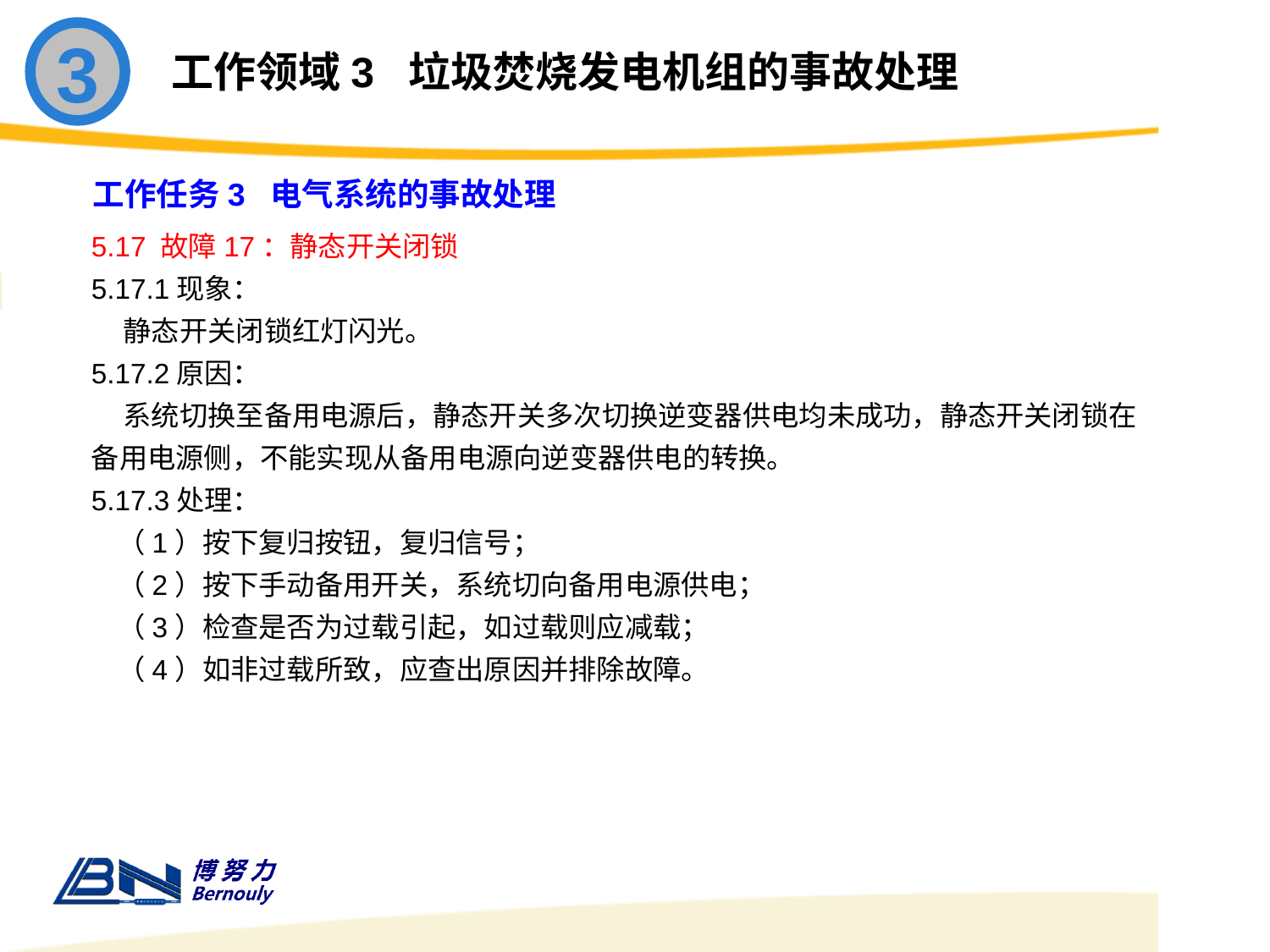

3
工作领域3  垃圾焚烧发电机组的事故处理
工作任务3  电气系统的事故处理
5.17 故障17：静态开关闭锁
5.17.1现象：
    静态开关闭锁红灯闪光。
5.17.2原因：
    系统切换至备用电源后，静态开关多次切换逆变器供电均未成功，静态开关闭锁在备用电源侧，不能实现从备用电源向逆变器供电的转换。
5.17.3处理：
   （1）按下复归按钮，复归信号；
   （2）按下手动备用开关，系统切向备用电源供电；
   （3）检查是否为过载引起，如过载则应减载；
   （4）如非过载所致，应查出原因并排除故障。